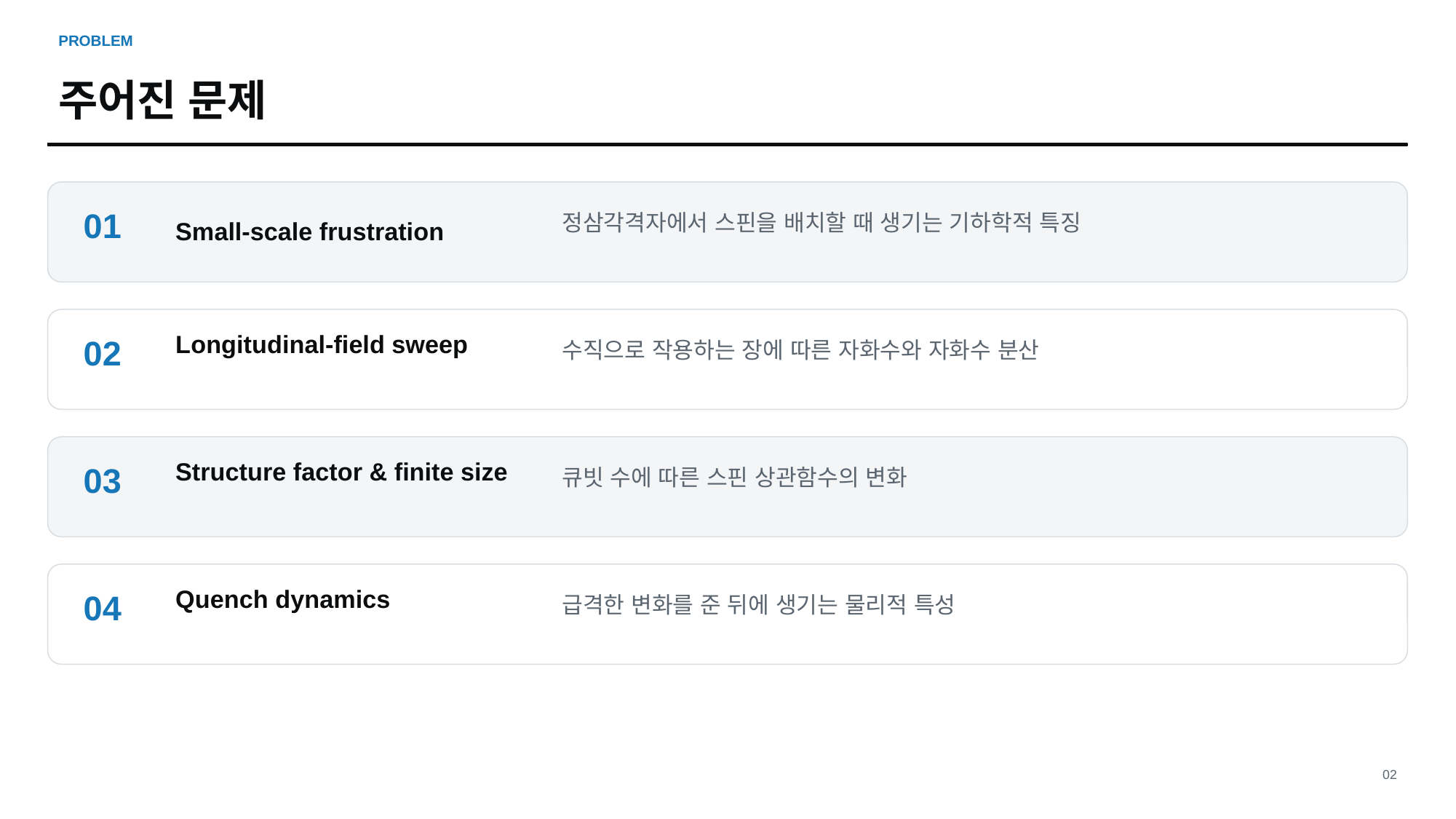

PROBLEM
주어진 문제

정삼각격자에서 스핀을 배치할 때 생기는 기하학적 특징
01
Small-scale frustration

Longitudinal-field sweep
수직으로 작용하는 장에 따른 자화수와 자화수 분산
02

Structure factor & finite size
큐빗 수에 따른 스핀 상관함수의 변화
03

Quench dynamics
급격한 변화를 준 뒤에 생기는 물리적 특성
04
02